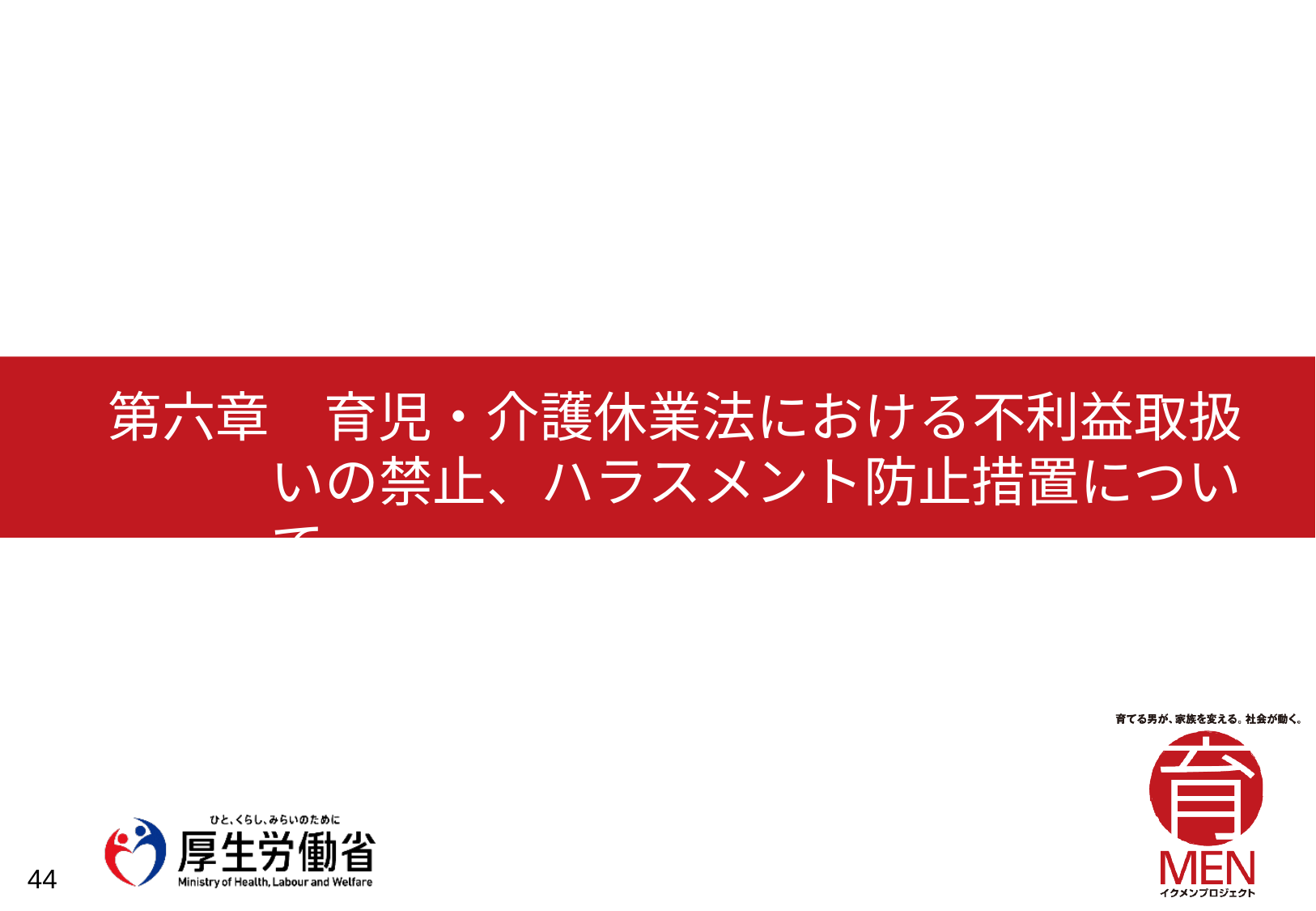

# 第六章　育児・介護休業法における不利益取扱いの禁止、ハラスメント防止措置について
44